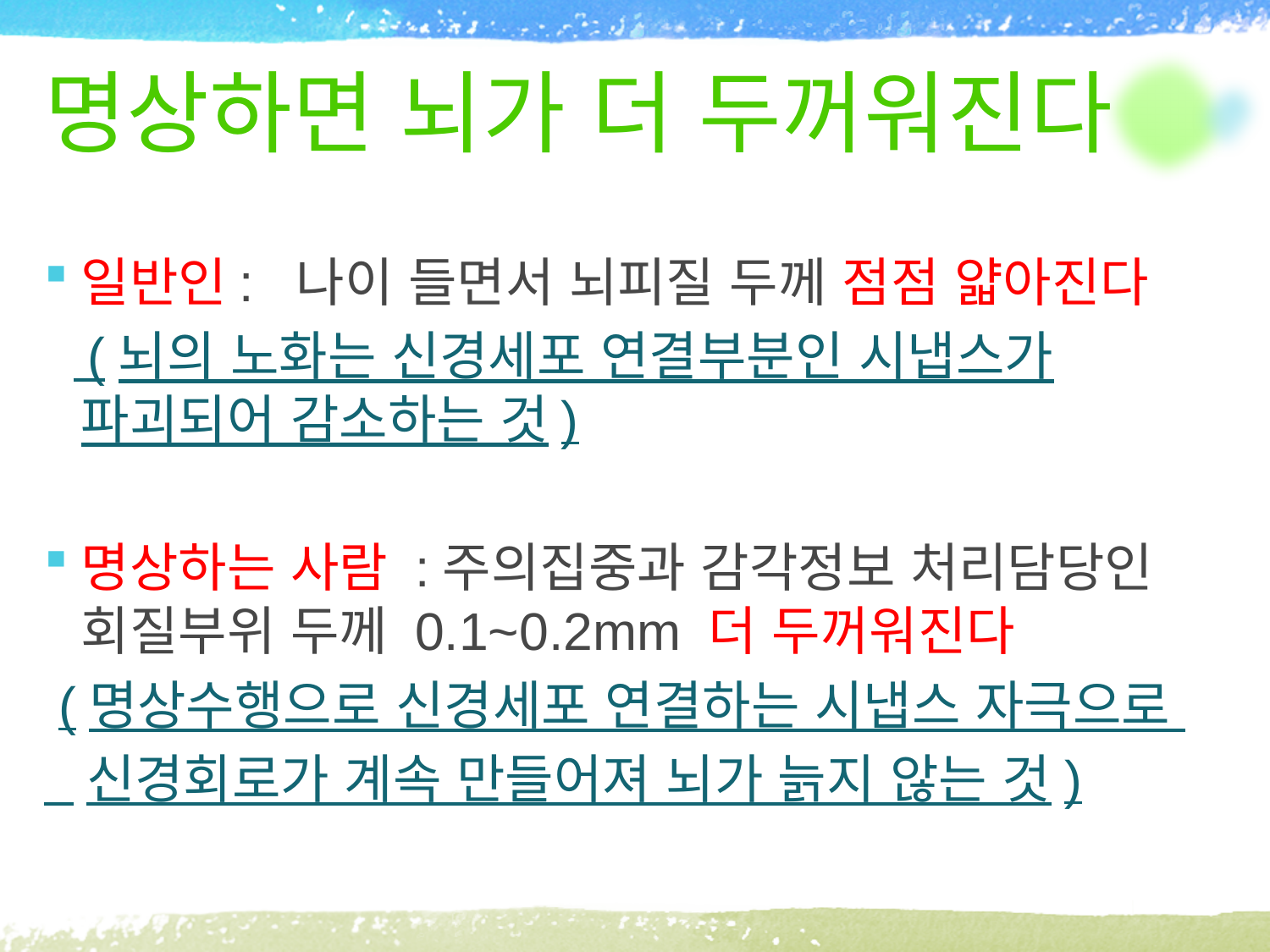

# 명상하면 뇌가 더 두꺼워진다
일반인:  나이 들면서 뇌피질 두께 점점 얇아진다
   (뇌의 노화는 신경세포 연결부분인 시냅스가 파괴되어 감소하는 것)

명상하는 사람 :주의집중과 감각정보 처리담당인 회질부위 두께 0.1~0.2mm 더 두꺼워진다
 (명상수행으로 신경세포 연결하는 시냅스 자극으로
  신경회로가 계속 만들어져 뇌가 늙지 않는 것)